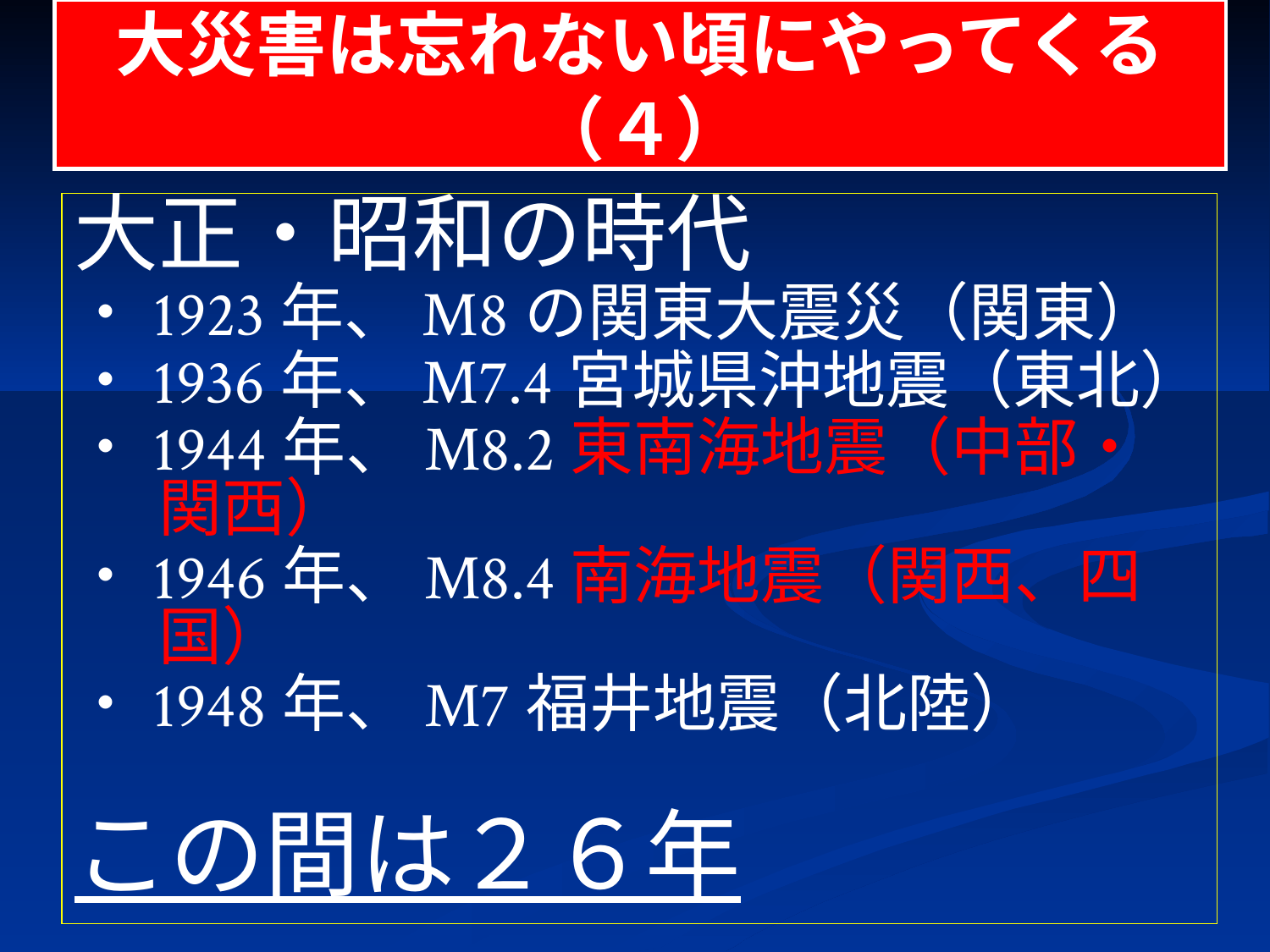

大災害は忘れない頃にやってくる（４）
大正・昭和の時代
・1923年、M8の関東大震災（関東）
・1936年、M7.4宮城県沖地震（東北）
・1944年、M8.2東南海地震（中部・関西）
・1946年、M8.4南海地震（関西、四国）
・1948年、M7福井地震（北陸）

この間は２６年